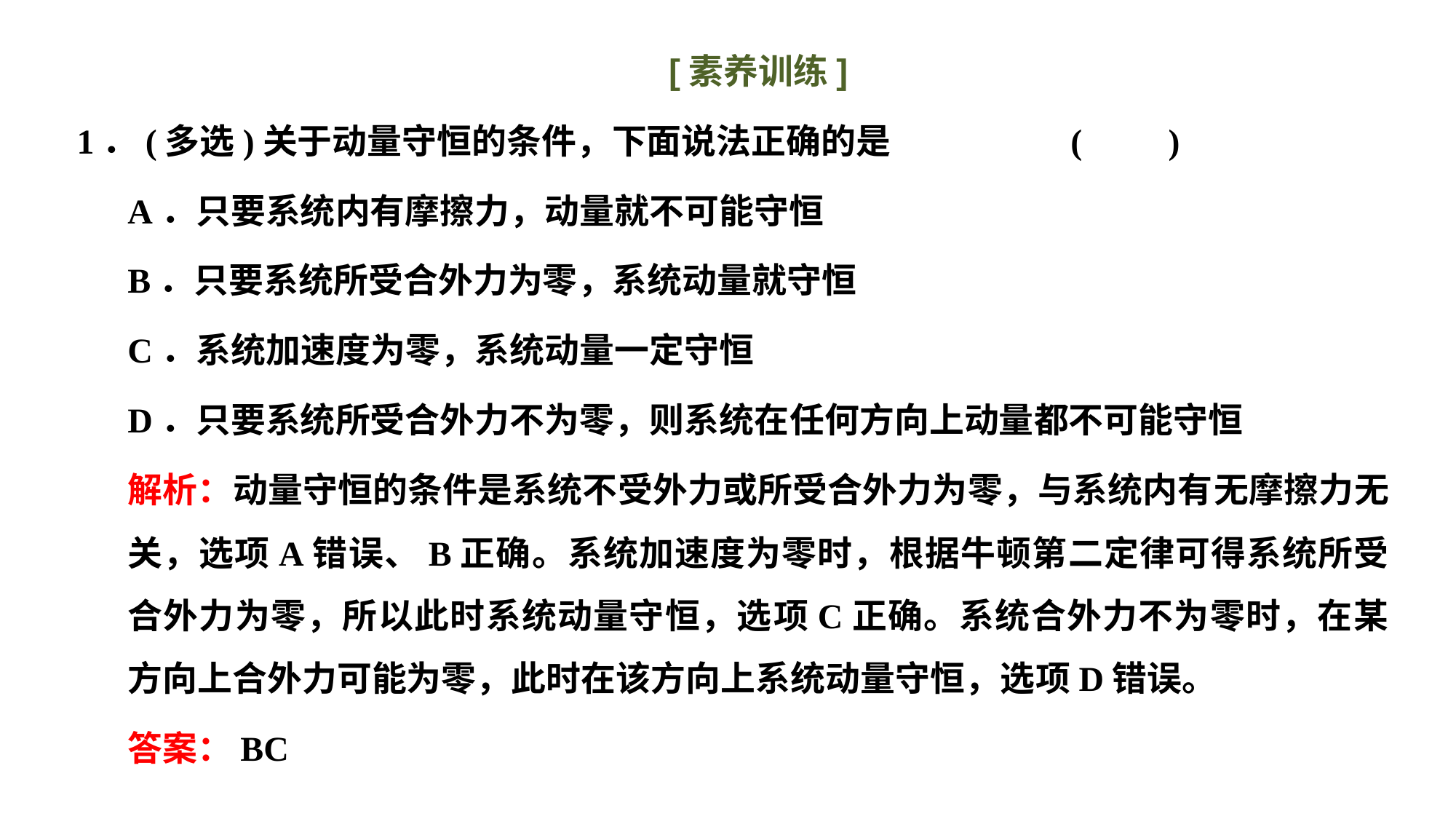

[素养训练]
1．(多选)关于动量守恒的条件，下面说法正确的是				(　　)
A．只要系统内有摩擦力，动量就不可能守恒
B．只要系统所受合外力为零，系统动量就守恒
C．系统加速度为零，系统动量一定守恒
D．只要系统所受合外力不为零，则系统在任何方向上动量都不可能守恒
解析：动量守恒的条件是系统不受外力或所受合外力为零，与系统内有无摩擦力无关，选项A错误、B正确。系统加速度为零时，根据牛顿第二定律可得系统所受合外力为零，所以此时系统动量守恒，选项C正确。系统合外力不为零时，在某方向上合外力可能为零，此时在该方向上系统动量守恒，选项D错误。
答案：BC